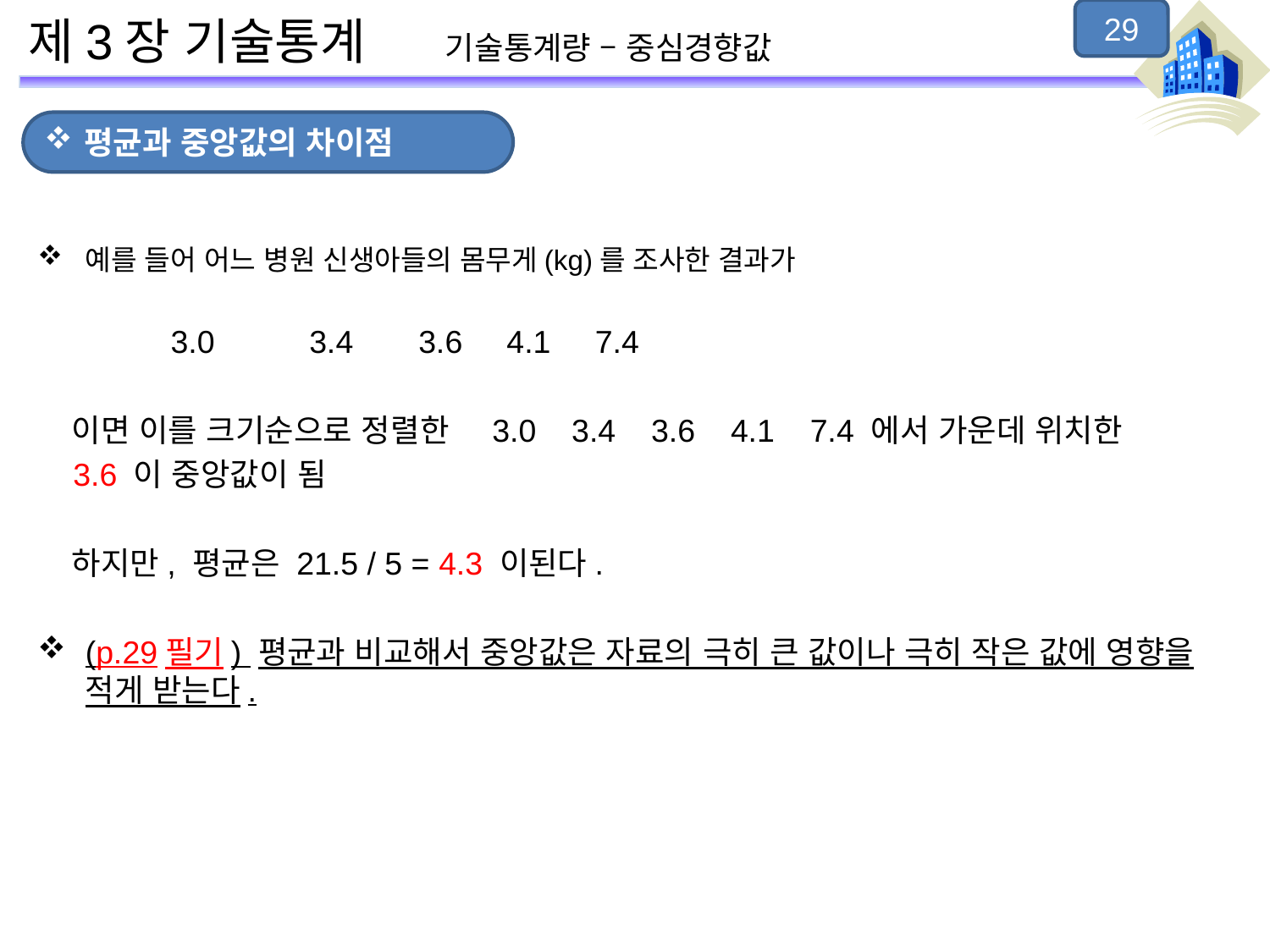

29
# 제3장 기술통계         기술통계량 – 중심경향값
평균과 중앙값의 차이점

예를 들어 어느 병원 신생아들의 몸무게(kg)를 조사한 결과가

                 3.0	  3.4	3.6     4.1     7.4

   이면 이를 크기순으로 정렬한    3.0    3.4    3.6    4.1    7.4 에서 가운데 위치한
    3.6 이 중앙값이 됨

   하지만, 평균은 21.5 / 5 = 4.3 이된다.

(p.29필기) 평균과 비교해서 중앙값은 자료의 극히 큰 값이나 극히 작은 값에 영향을 적게 받는다.